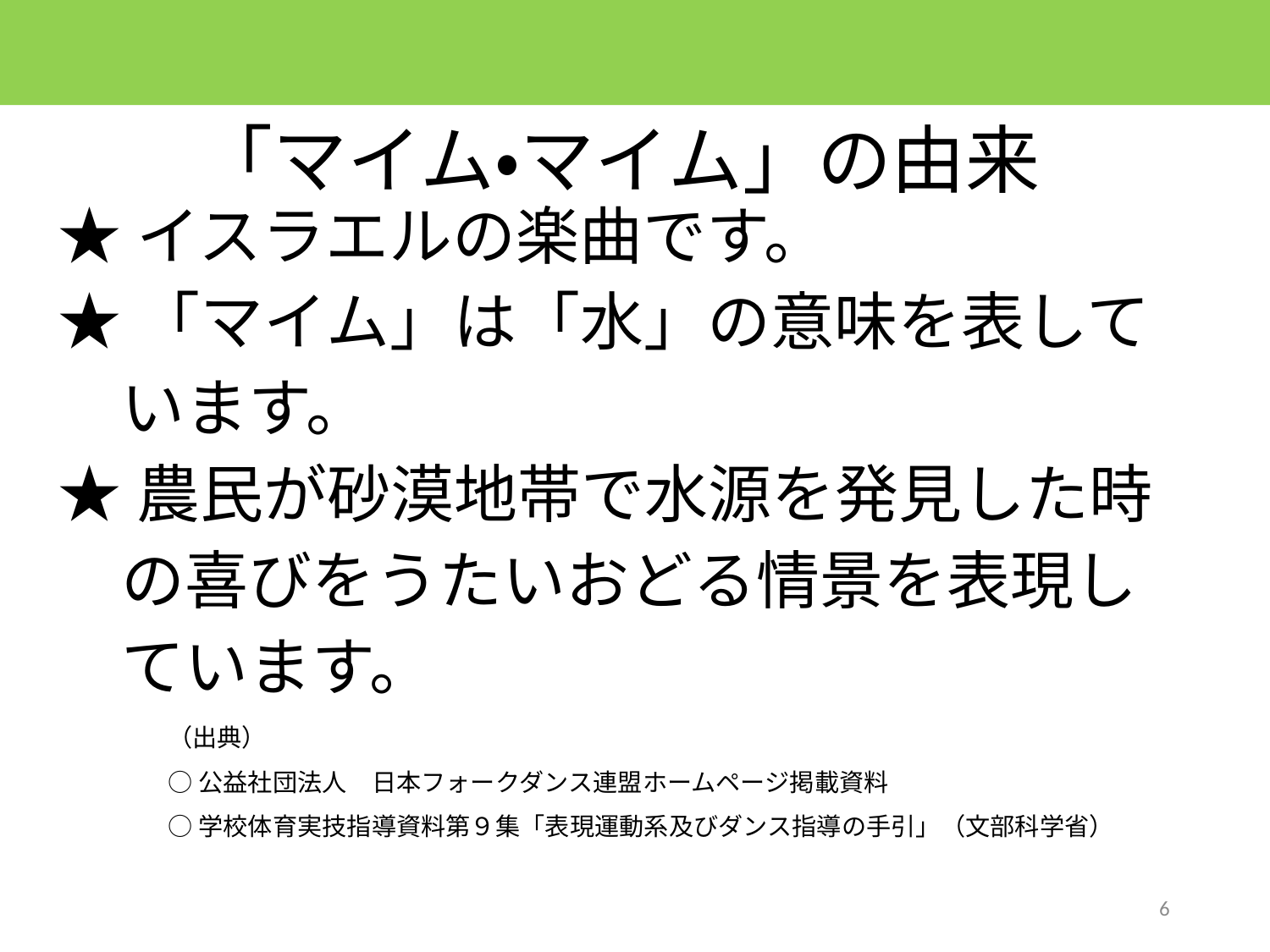

「マイム・マイム」の由来
★イスラエルの楽曲です。
★「マイム」は「水」の意味を表して
　います。
★農民が砂漠地帯で水源を発見した時
　の喜びをうたいおどる情景を表現し
　ています。
（出典）
○公益社団法人　日本フォークダンス連盟ホームページ掲載資料
○学校体育実技指導資料第９集「表現運動系及びダンス指導の手引」（文部科学省）
6